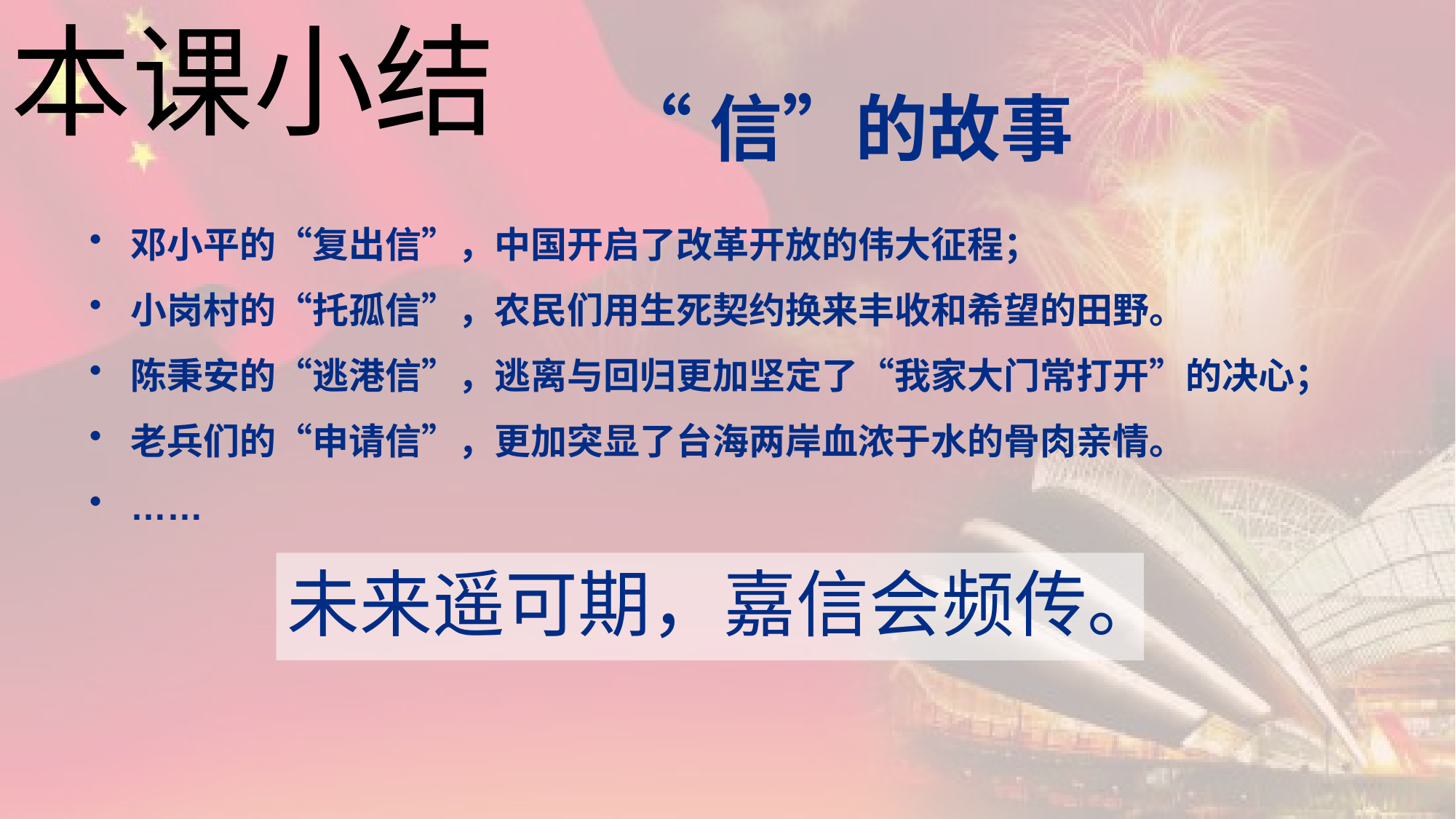

本课小结
“信”的故事
邓小平的“复出信”，中国开启了改革开放的伟大征程；
小岗村的“托孤信”，农民们用生死契约换来丰收和希望的田野。
陈秉安的“逃港信”，逃离与回归更加坚定了“我家大门常打开”的决心；
老兵们的“申请信”，更加突显了台海两岸血浓于水的骨肉亲情。
……

未来遥可期，嘉信会频传。